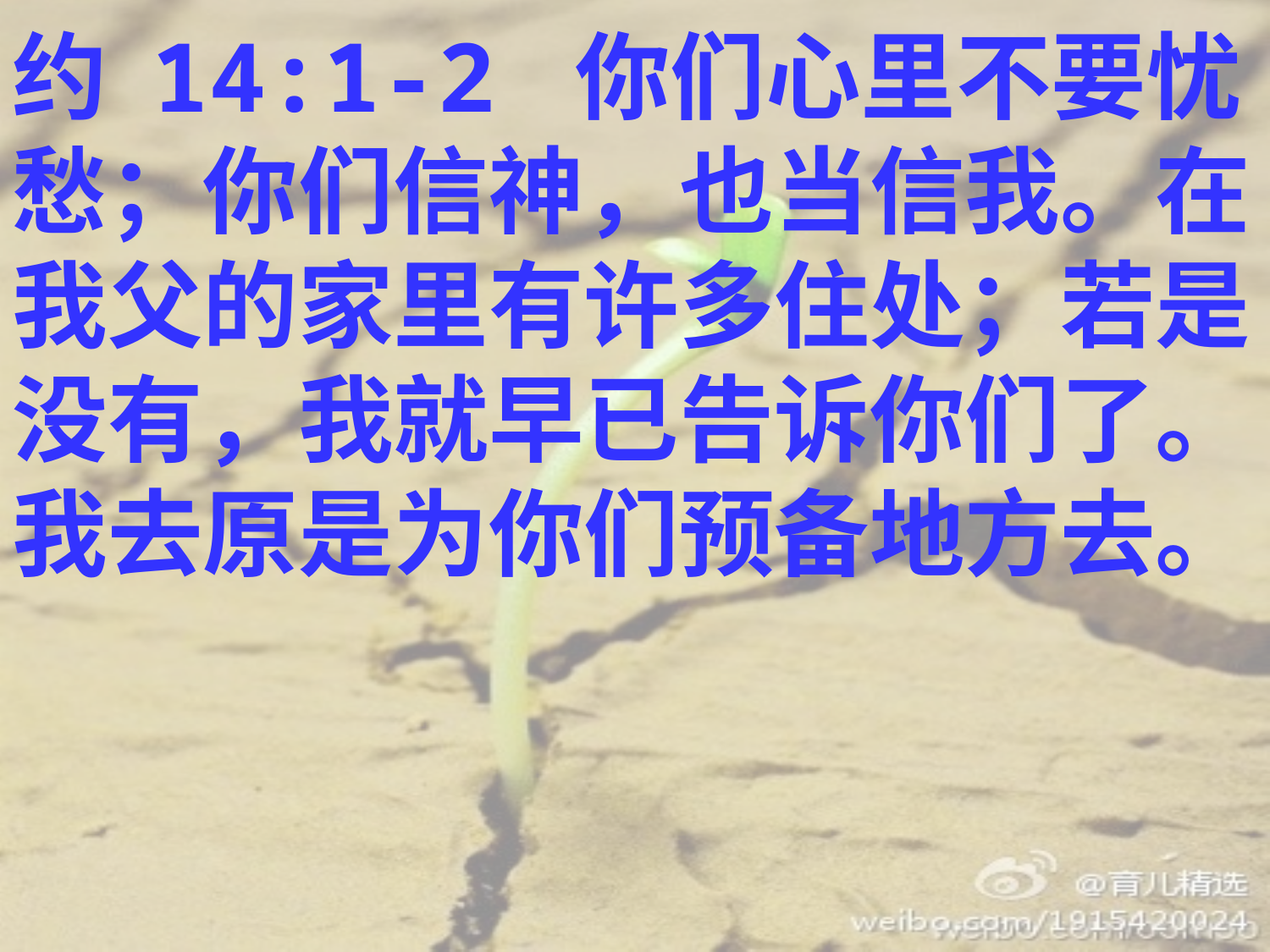

约 14:1-2 你们心里不要忧愁；你们信神，也当信我。在我父的家里有许多住处；若是没有，我就早已告诉你们了。我去原是为你们预备地方去。